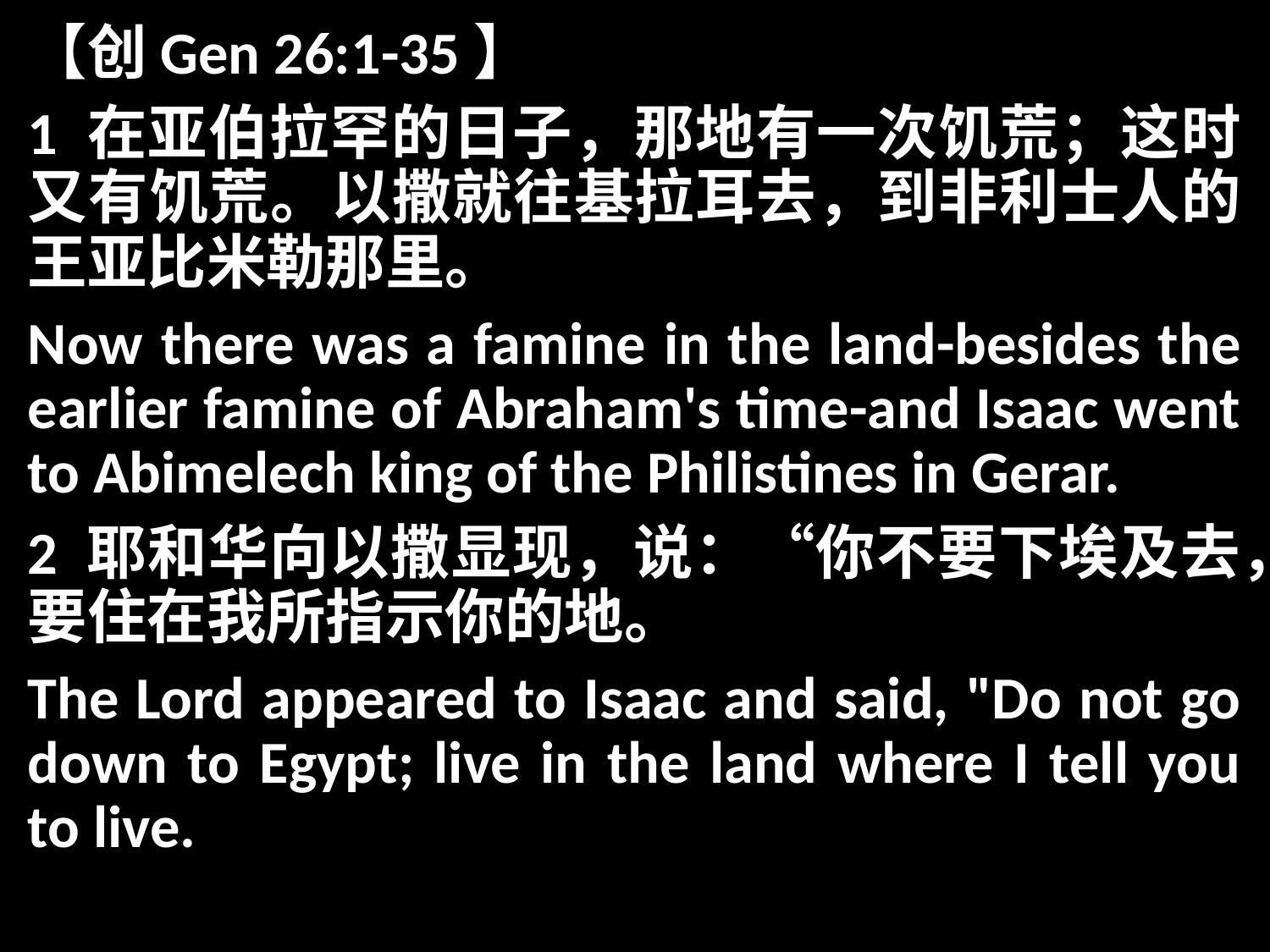

【创Gen 26:1-35】
1 在亚伯拉罕的日子，那地有一次饥荒；这时又有饥荒。以撒就往基拉耳去，到非利士人的王亚比米勒那里。
Now there was a famine in the land-besides the earlier famine of Abraham's time-and Isaac went to Abimelech king of the Philistines in Gerar.
2 耶和华向以撒显现，说：“你不要下埃及去，要住在我所指示你的地。
The Lord appeared to Isaac and said, "Do not go down to Egypt; live in the land where I tell you to live.